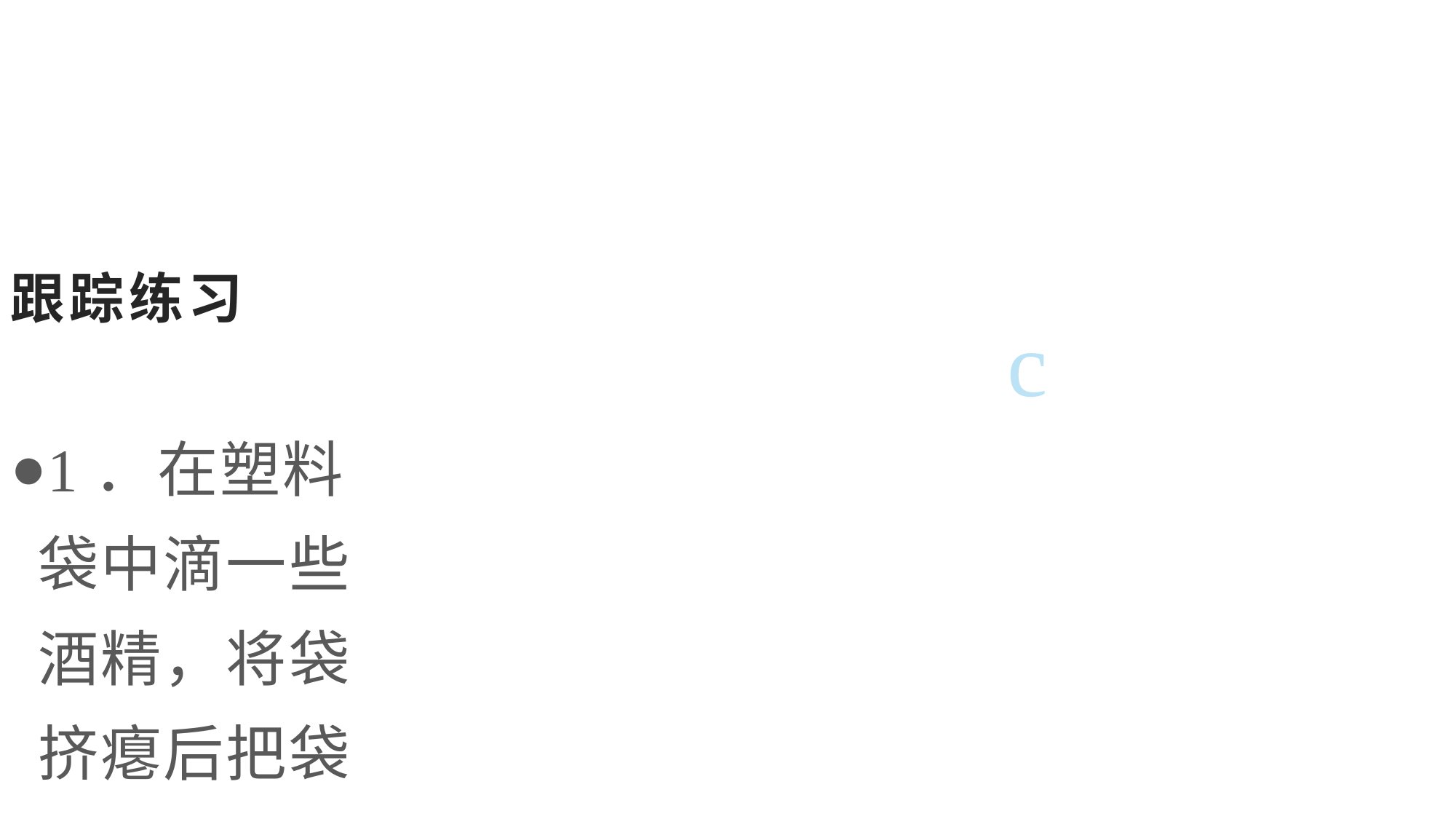

跟踪练习
c
1．在塑料袋中滴一些酒精，将袋挤瘪后把袋口扎紧，再把它放入热水中.过一会儿，塑料袋鼓起，这主要是因为酒精发生了（　　）
A．熔化        B．凝固        C．汽化    D．液化